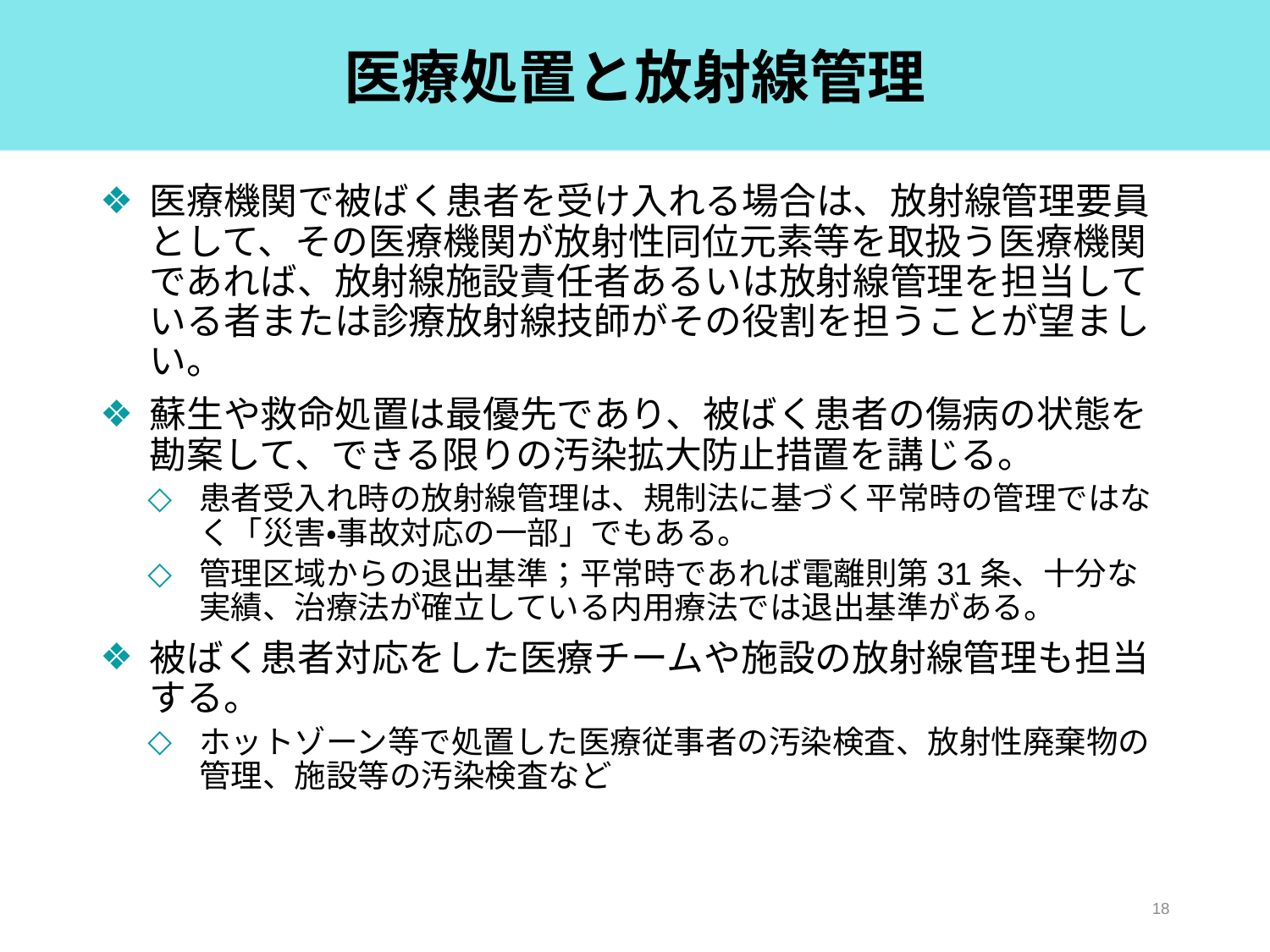

# 医療処置と放射線管理
医療機関で被ばく患者を受け入れる場合は、放射線管理要員として、その医療機関が放射性同位元素等を取扱う医療機関であれば、放射線施設責任者あるいは放射線管理を担当している者または診療放射線技師がその役割を担うことが望ましい。
蘇生や救命処置は最優先であり、被ばく患者の傷病の状態を勘案して、できる限りの汚染拡大防止措置を講じる。
患者受入れ時の放射線管理は、規制法に基づく平常時の管理ではなく「災害・事故対応の一部」でもある。
管理区域からの退出基準；平常時であれば電離則第31条、十分な実績、治療法が確立している内用療法では退出基準がある。
被ばく患者対応をした医療チームや施設の放射線管理も担当する。
ホットゾーン等で処置した医療従事者の汚染検査、放射性廃棄物の管理、施設等の汚染検査など

18